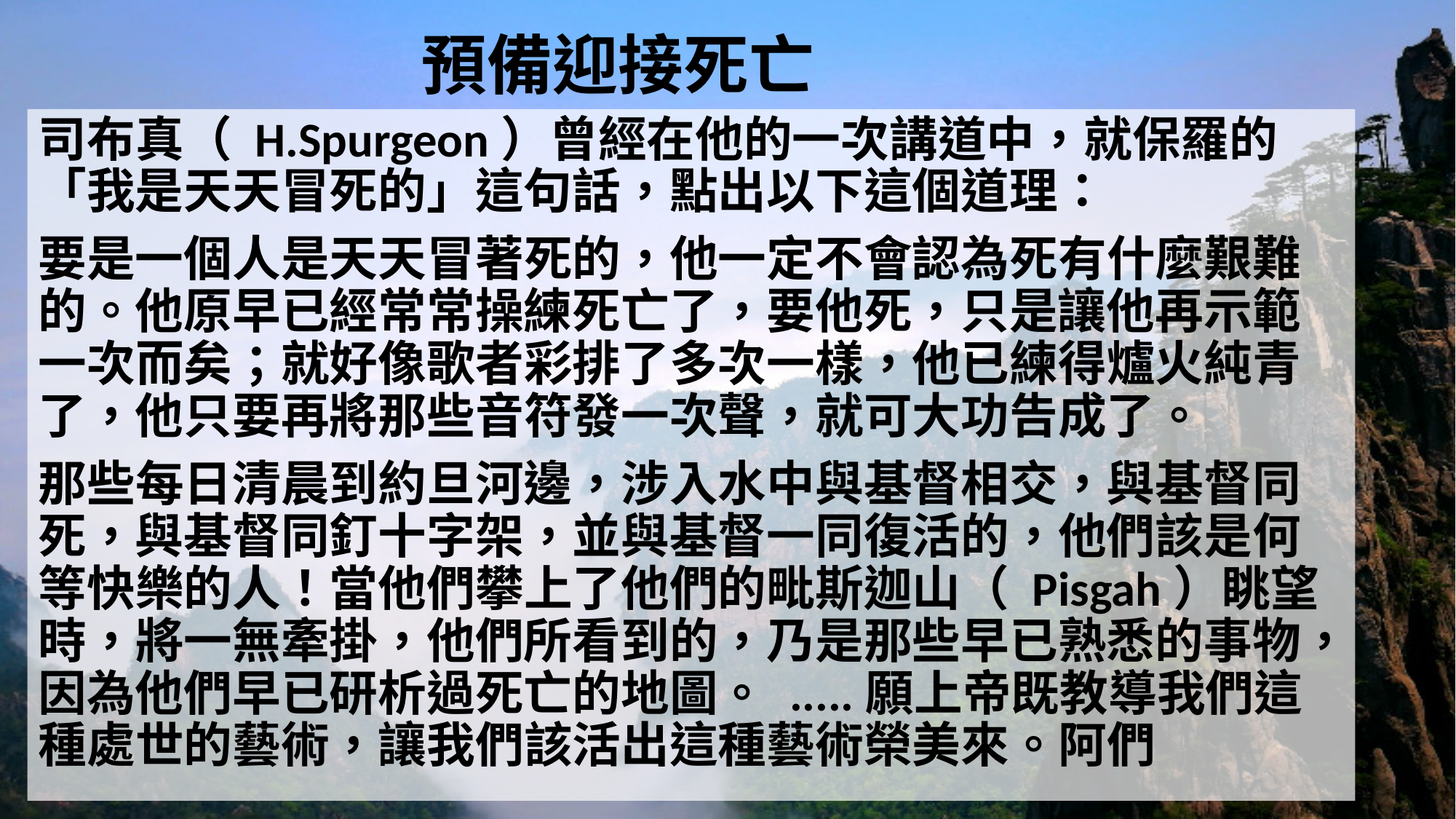

# 預備迎接死亡
司布真（ H.Spurgeon）曾經在他的一次講道中，就保羅的「我是天天冒死的」這句話，點出以下這個道理：
要是一個人是天天冒著死的，他一定不會認為死有什麼艱難的。他原早已經常常操練死亡了，要他死，只是讓他再示範一次而矣；就好像歌者彩排了多次一樣，他已練得爐火純青了，他只要再將那些音符發一次聲，就可大功告成了。
那些每日清晨到約旦河邊，涉入水中與基督相交，與基督同死，與基督同釘十字架，並與基督一同復活的，他們該是何等快樂的人！當他們攀上了他們的毗斯迦山（ Pisgah）眺望時，將一無牽掛，他們所看到的，乃是那些早已熟悉的事物，因為他們早已研析過死亡的地圖。 .....願上帝既教導我們這種處世的藝術，讓我們該活出這種藝術榮美來。阿們